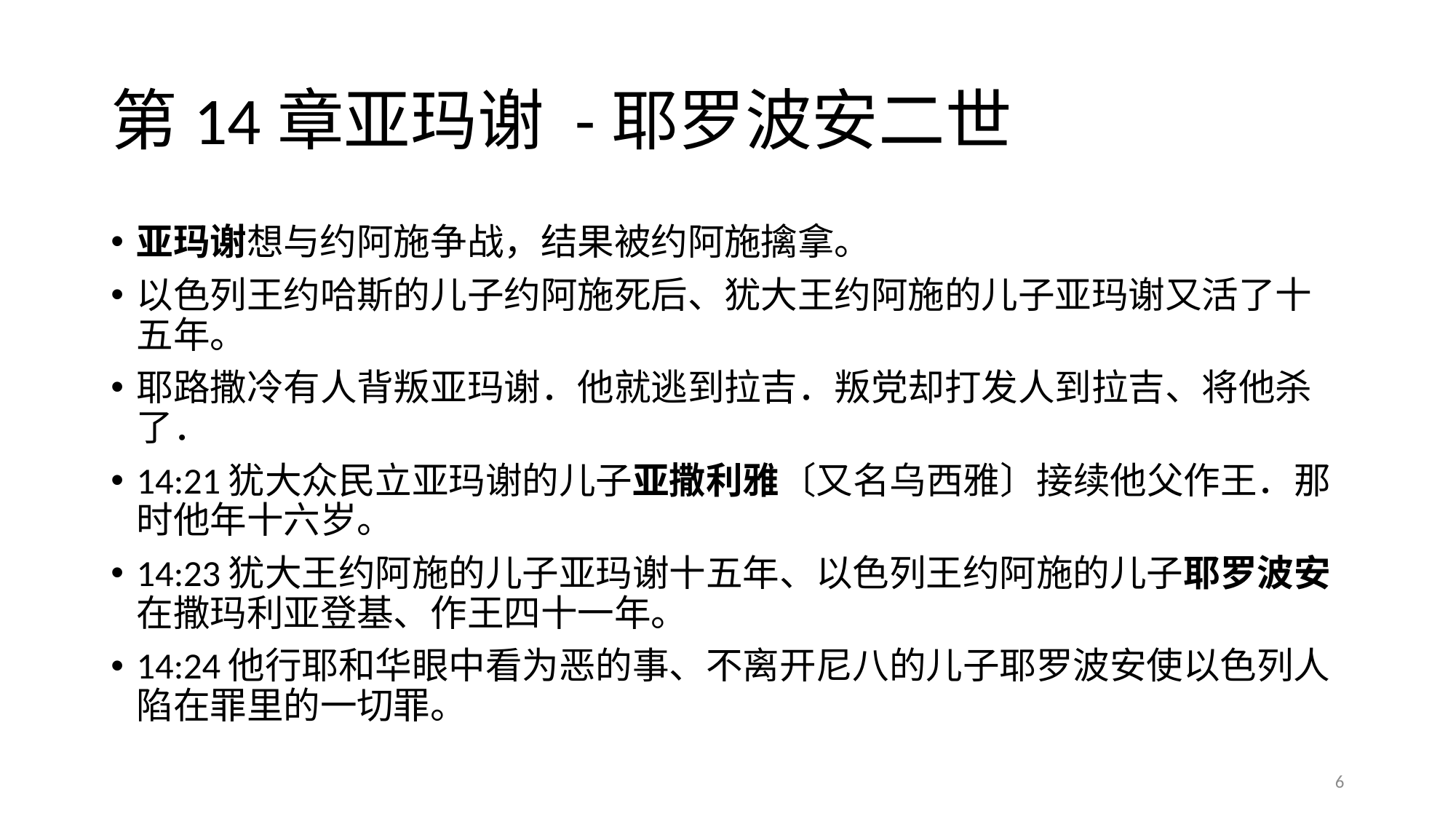

# 第14章亚玛谢 -耶罗波安二世
亚玛谢想与约阿施争战，结果被约阿施擒拿。
以色列王约哈斯的儿子约阿施死后、犹大王约阿施的儿子亚玛谢又活了十五年。
耶路撒冷有人背叛亚玛谢．他就逃到拉吉．叛党却打发人到拉吉、将他杀了．
14:21犹大众民立亚玛谢的儿子亚撒利雅〔又名乌西雅〕接续他父作王．那时他年十六岁。
14:23犹大王约阿施的儿子亚玛谢十五年、以色列王约阿施的儿子耶罗波安在撒玛利亚登基、作王四十一年。
14:24他行耶和华眼中看为恶的事、不离开尼八的儿子耶罗波安使以色列人陷在罪里的一切罪。
6